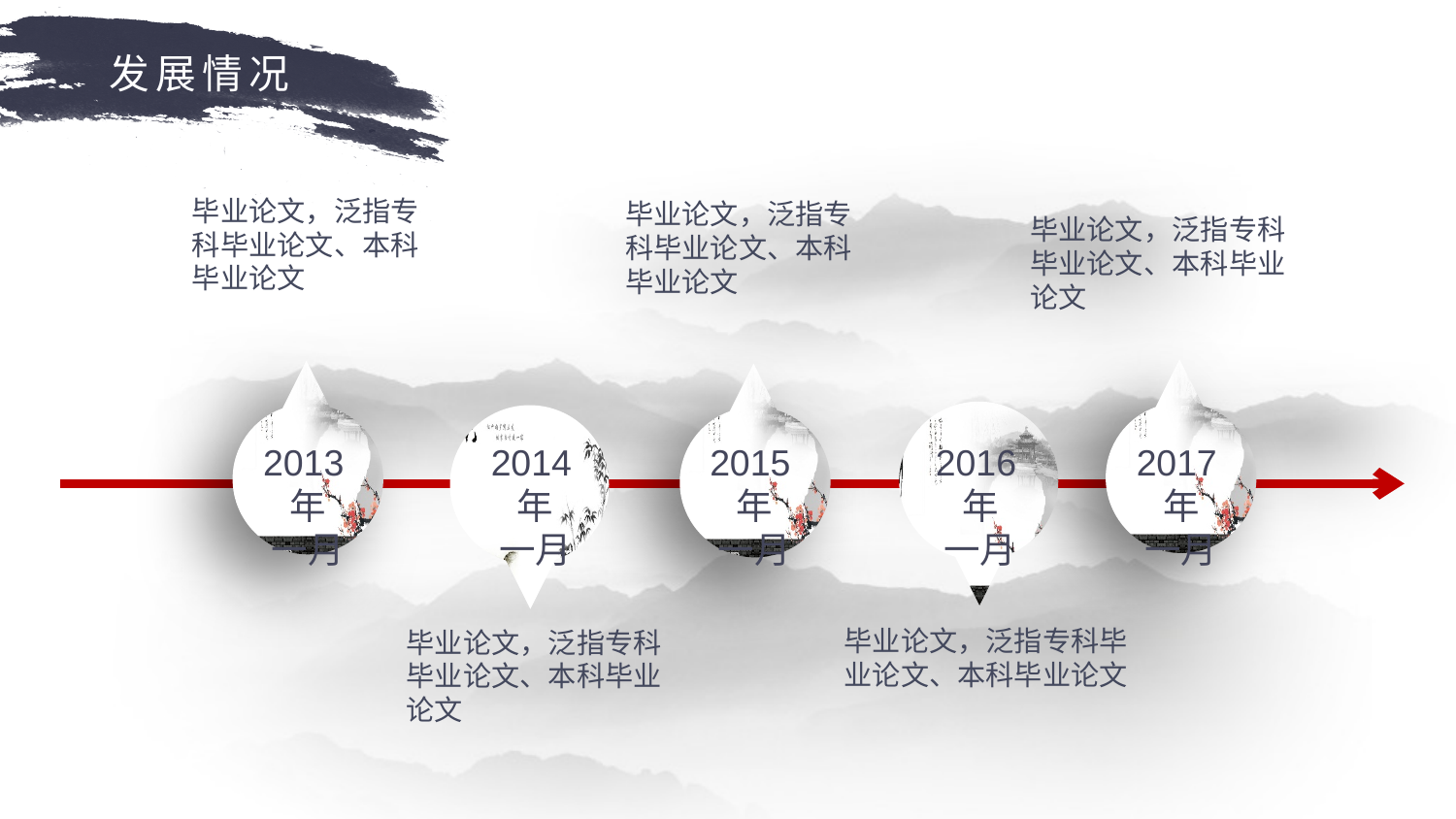

发展情况
毕业论文，泛指专科毕业论文、本科毕业论文
毕业论文，泛指专科毕业论文、本科毕业论文
毕业论文，泛指专科毕业论文、本科毕业论文

2013年
一月
2014年
一月
2015年
一月
2016年
一月
2017年
一月
毕业论文，泛指专科毕业论文、本科毕业论文
毕业论文，泛指专科毕业论文、本科毕业论文
延时符